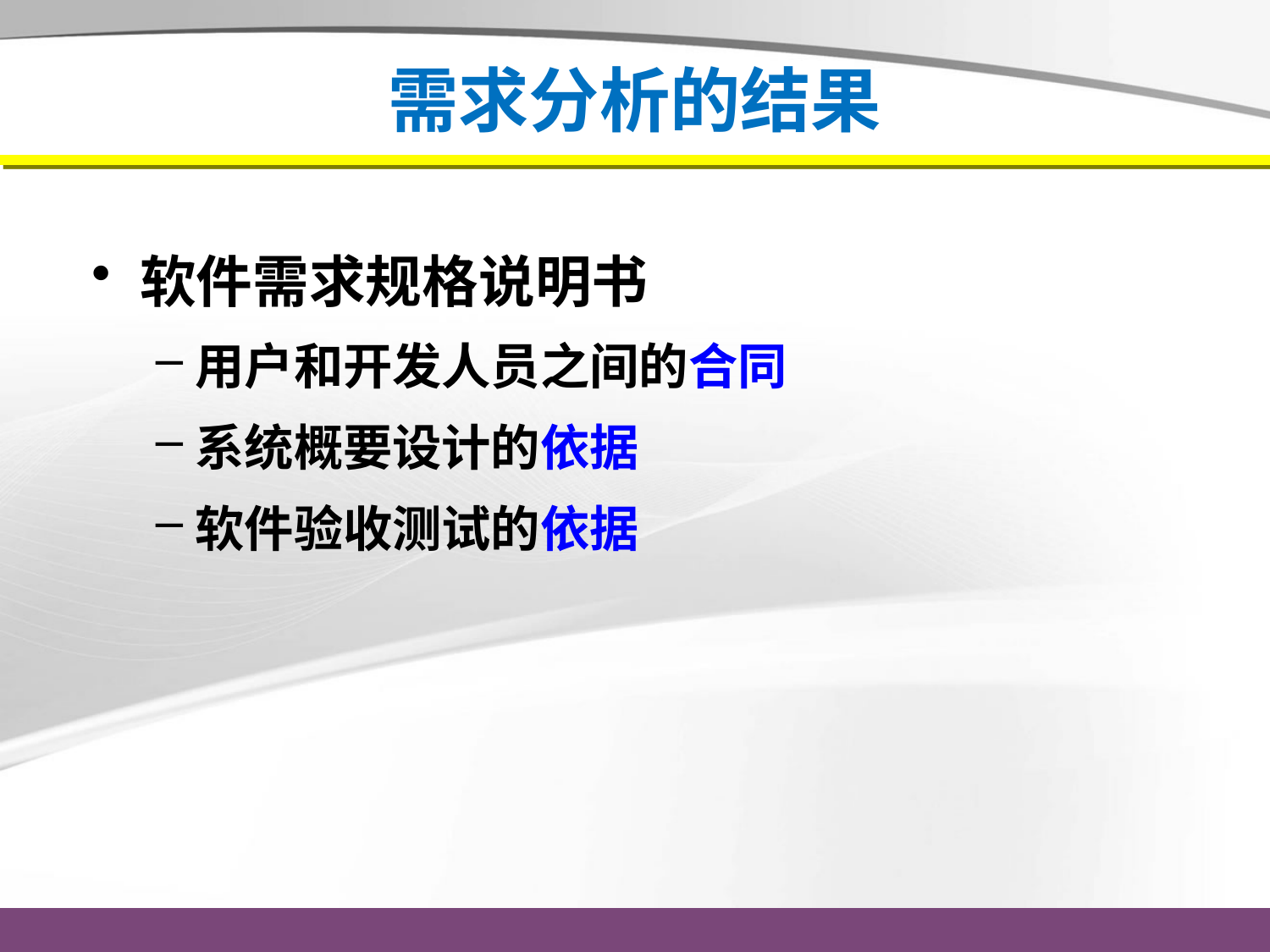

# 需求分析的结果
软件需求规格说明书
用户和开发人员之间的合同
系统概要设计的依据
软件验收测试的依据